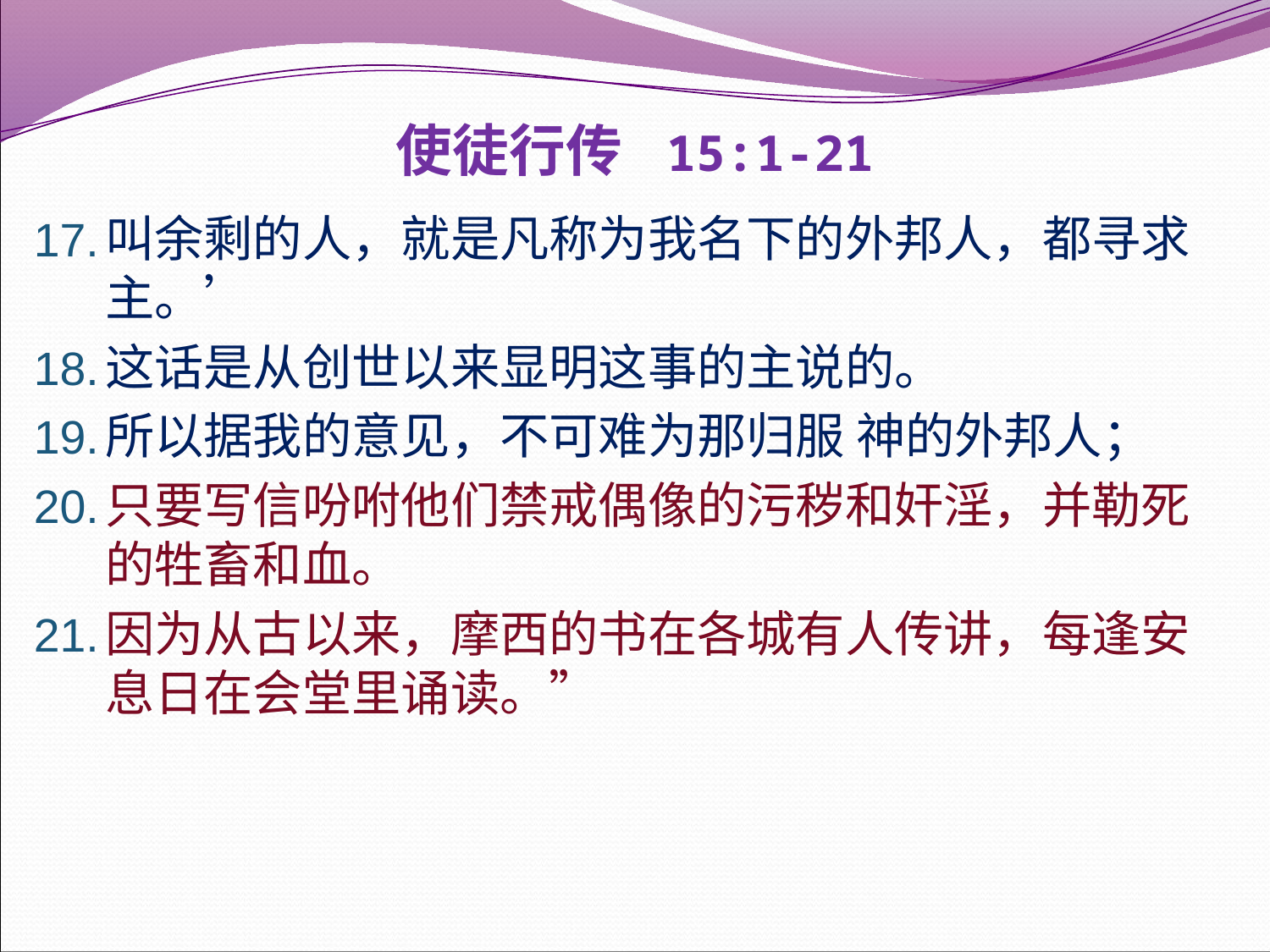

# 使徒行传 15:1-21
叫余剩的人，就是凡称为我名下的外邦人，都寻求主。’
这话是从创世以来显明这事的主说的。
所以据我的意见，不可难为那归服 神的外邦人；
只要写信吩咐他们禁戒偶像的污秽和奸淫，并勒死的牲畜和血。
因为从古以来，摩西的书在各城有人传讲，每逢安息日在会堂里诵读。”